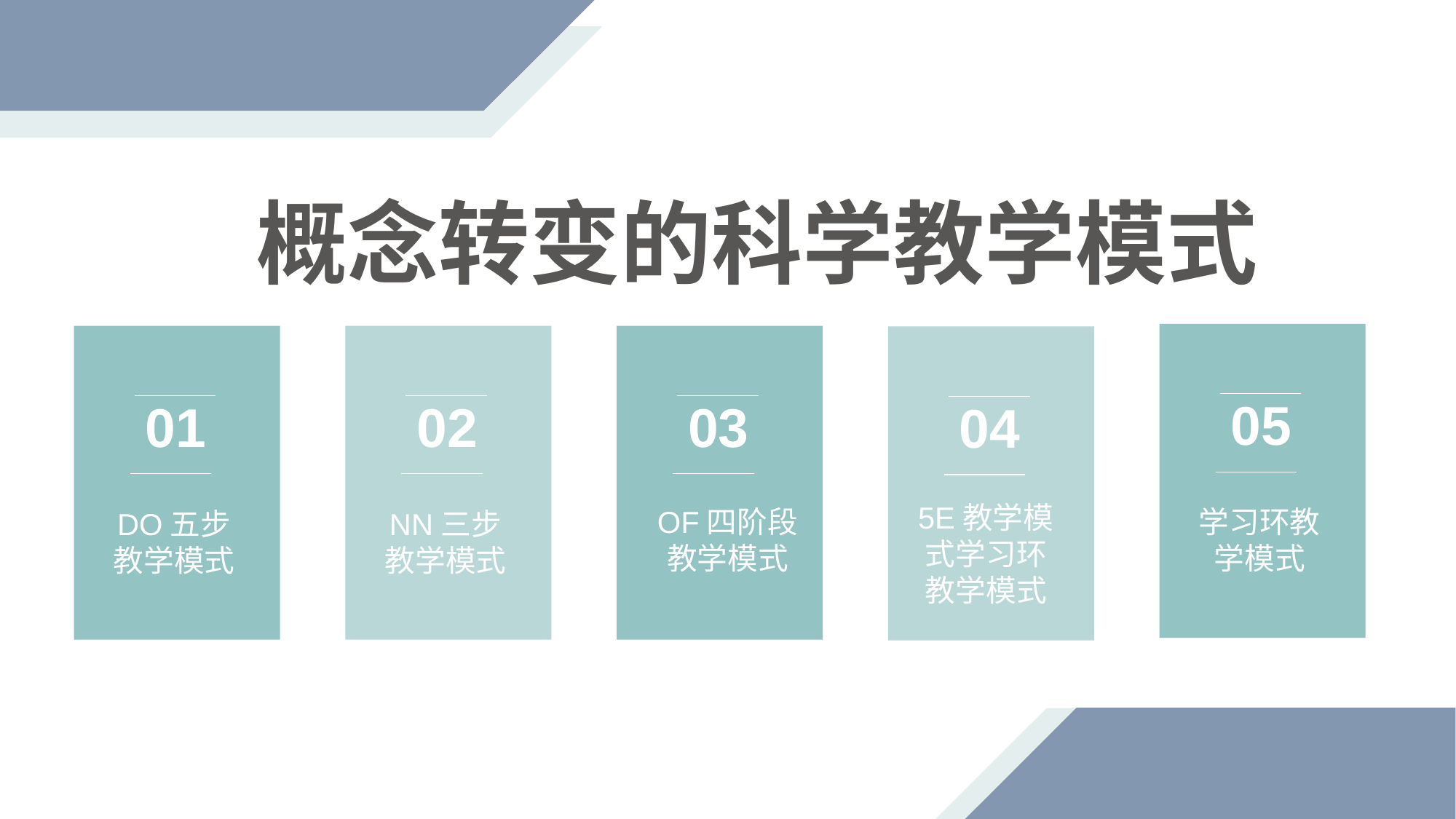

概念转变的科学教学模式

05
学习环教学模式

01
DO五步教学模式

02
NN三步教学模式

03
OF四阶段教学模式

04
5E教学模式学习环教学模式